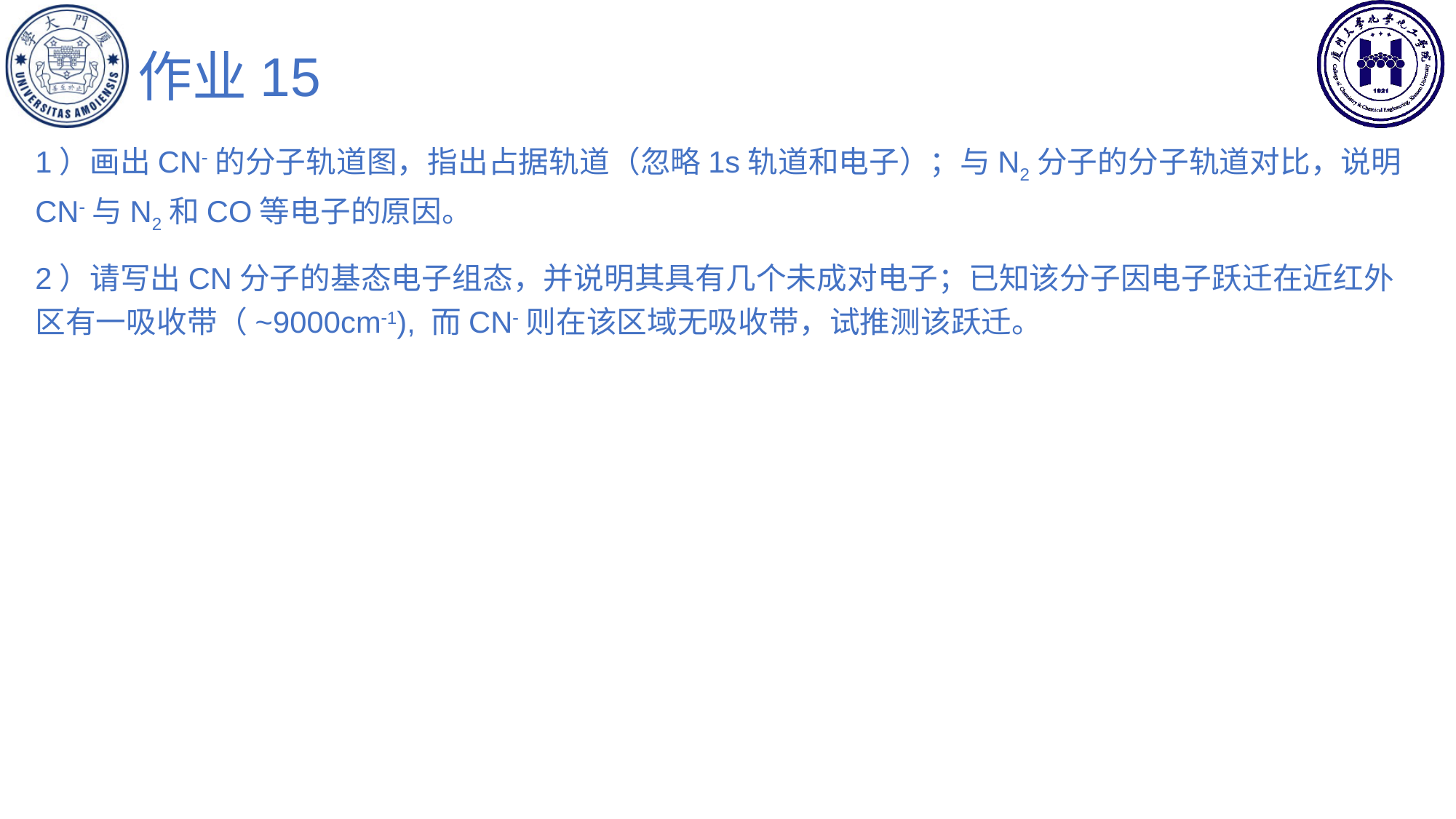

# 作业15
1）画出CN−的分子轨道图，指出占据轨道（忽略1s轨道和电子）；与N2分子的分子轨道对比，说明CN−与N2和CO等电子的原因。
2）请写出CN分子的基态电子组态，并说明其具有几个未成对电子；已知该分子因电子跃迁在近红外区有一吸收带（~9000cm−1), 而CN−则在该区域无吸收带，试推测该跃迁。